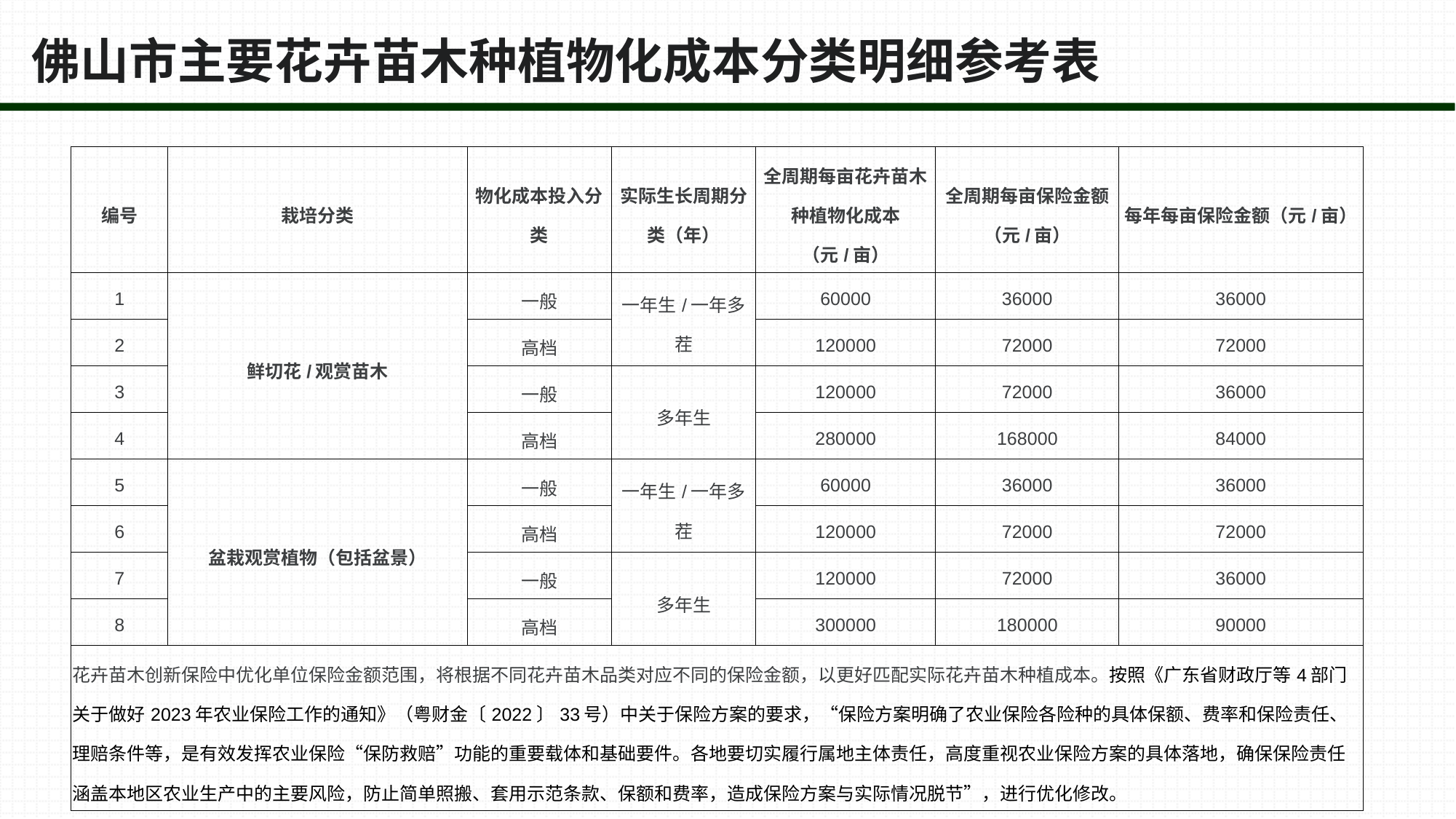

# 佛山市主要花卉苗木种植物化成本分类明细参考表

| 编号 | 栽培分类 | 物化成本投入分类 | 实际生长周期分类（年） | 全周期每亩花卉苗木种植物化成本（元/亩） | 全周期每亩保险金额（元/亩） | 每年每亩保险金额（元/亩） |
| --- | --- | --- | --- | --- | --- | --- |
| 1 | 鲜切花/观赏苗木 | 一般 | 一年生/一年多茬 | 60000 | 36000 | 36000 |
| 2 |  | 高档 |  | 120000 | 72000 | 72000 |
| 3 |  | 一般 | 多年生 | 120000 | 72000 | 36000 |
| 4 |  | 高档 |  | 280000 | 168000 | 84000 |
| 5 | 盆栽观赏植物（包括盆景） | 一般 | 一年生/一年多茬 | 60000 | 36000 | 36000 |
| 6 |  | 高档 |  | 120000 | 72000 | 72000 |
| 7 |  | 一般 | 多年生 | 120000 | 72000 | 36000 |
| 8 |  | 高档 |  | 300000 | 180000 | 90000 |
| 花卉苗木创新保险中优化单位保险金额范围，将根据不同花卉苗木品类对应不同的保险金额，以更好匹配实际花卉苗木种植成本。按照《广东省财政厅等4部门关于做好2023年农业保险工作的通知》（粤财金〔2022〕33号）中关于保险方案的要求，“保险方案明确了农业保险各险种的具体保额、费率和保险责任、理赔条件等，是有效发挥农业保险“保防救赔”功能的重要载体和基础要件。各地要切实履行属地主体责任，高度重视农业保险方案的具体落地，确保保险责任涵盖本地区农业生产中的主要风险，防止简单照搬、套用示范条款、保额和费率，造成保险方案与实际情况脱节”，进行优化修改。 |  |  |  |  |  |  |